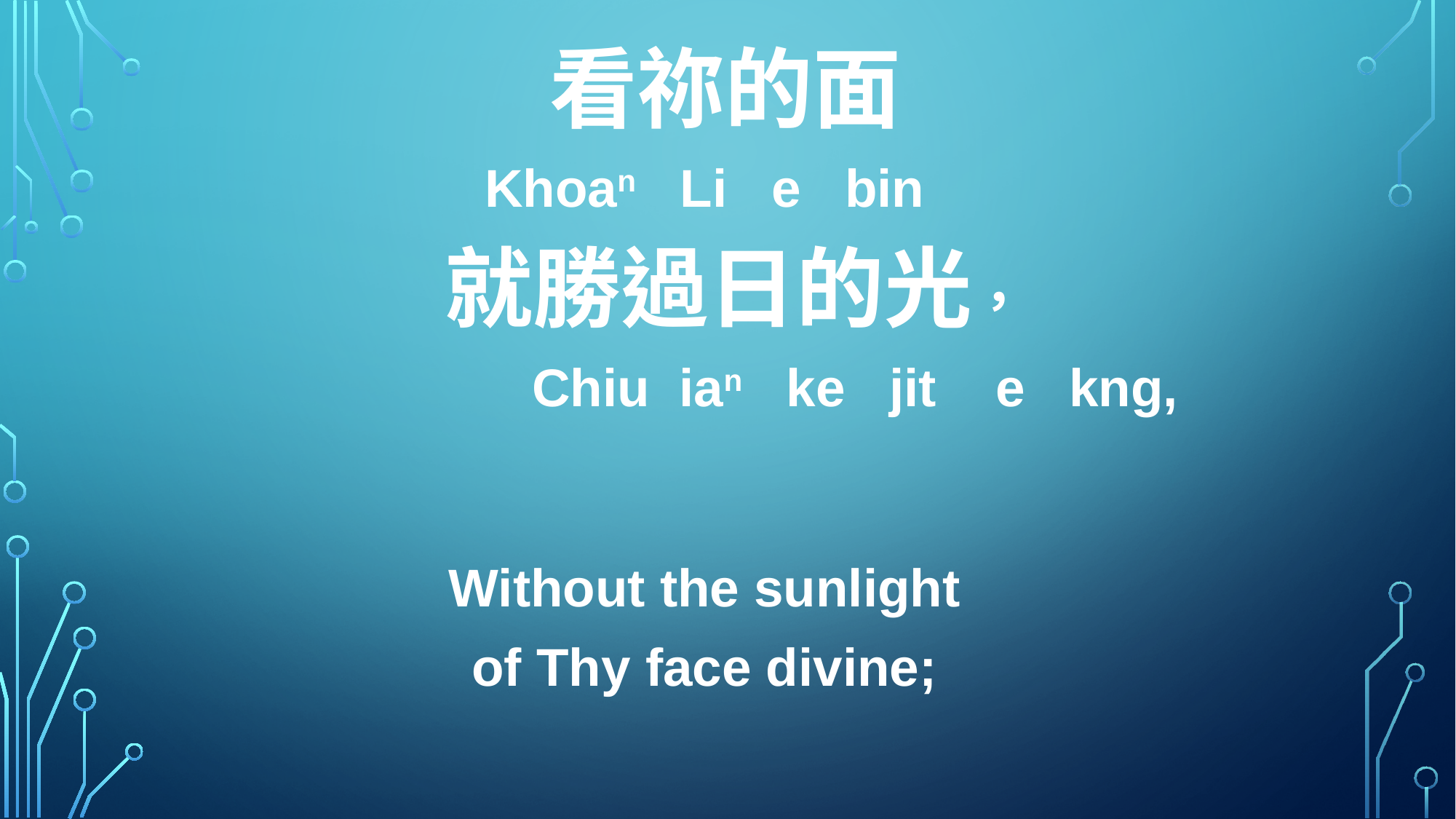

看祢的面
Khoan   Li   e   bin
  就勝過日的光，
                           Chiu  ian   ke   jit    e   kng,

Without the sunlight
of Thy face divine;